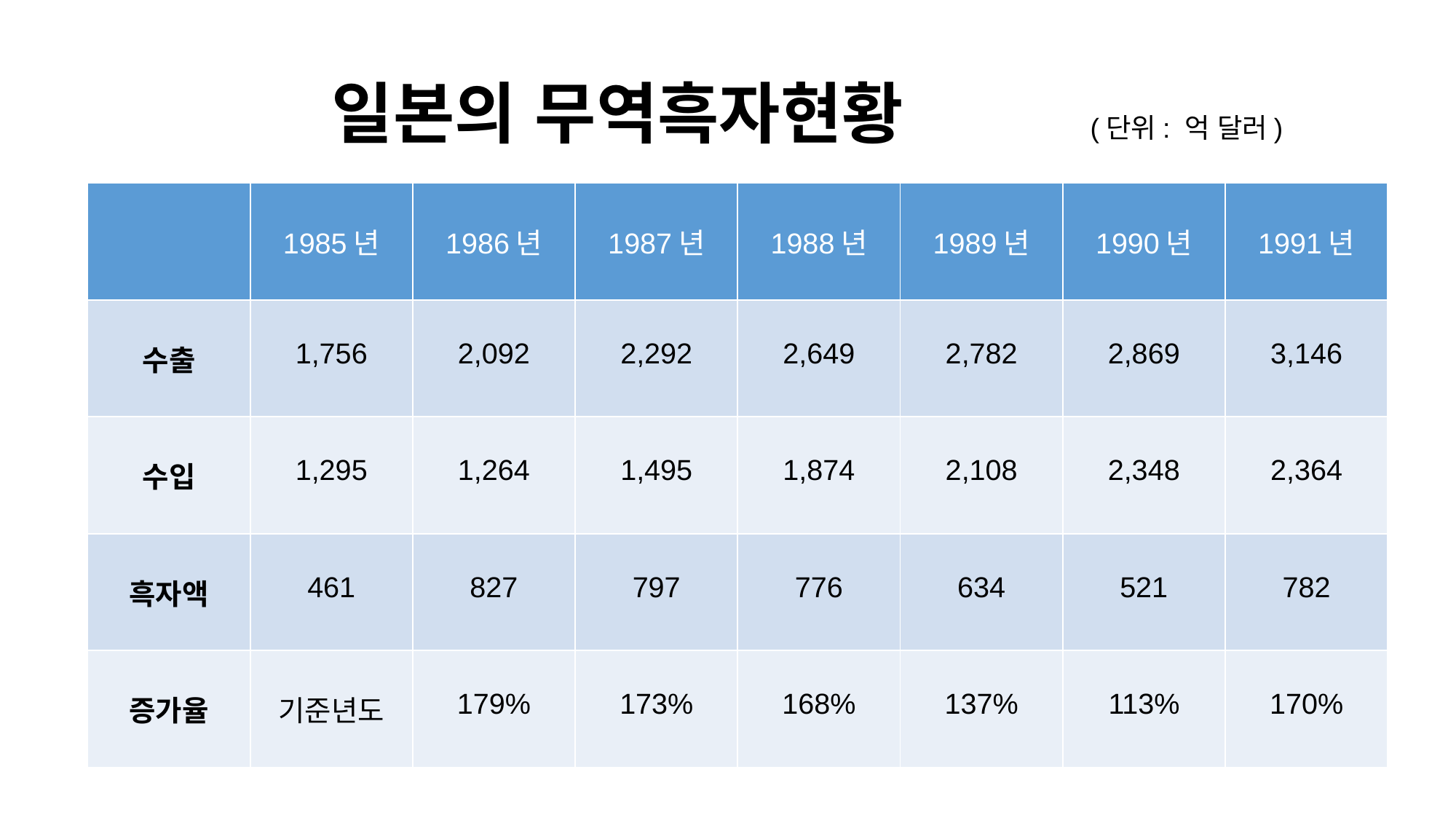

일본의 무역흑자현황	    (단위: 억 달러)
|  | 1985년 | 1986년 | 1987년 | 1988년 | 1989년 | 1990년 | 1991년 |
| --- | --- | --- | --- | --- | --- | --- | --- |
| 수출 | 1,756 | 2,092 | 2,292 | 2,649 | 2,782 | 2,869 | 3,146 |
| 수입 | 1,295 | 1,264 | 1,495 | 1,874 | 2,108 | 2,348 | 2,364 |
| 흑자액 | 461 | 827 | 797 | 776 | 634 | 521 | 782 |
| 증가율 | 기준년도 | 179% | 173% | 168% | 137% | 113% | 170% |